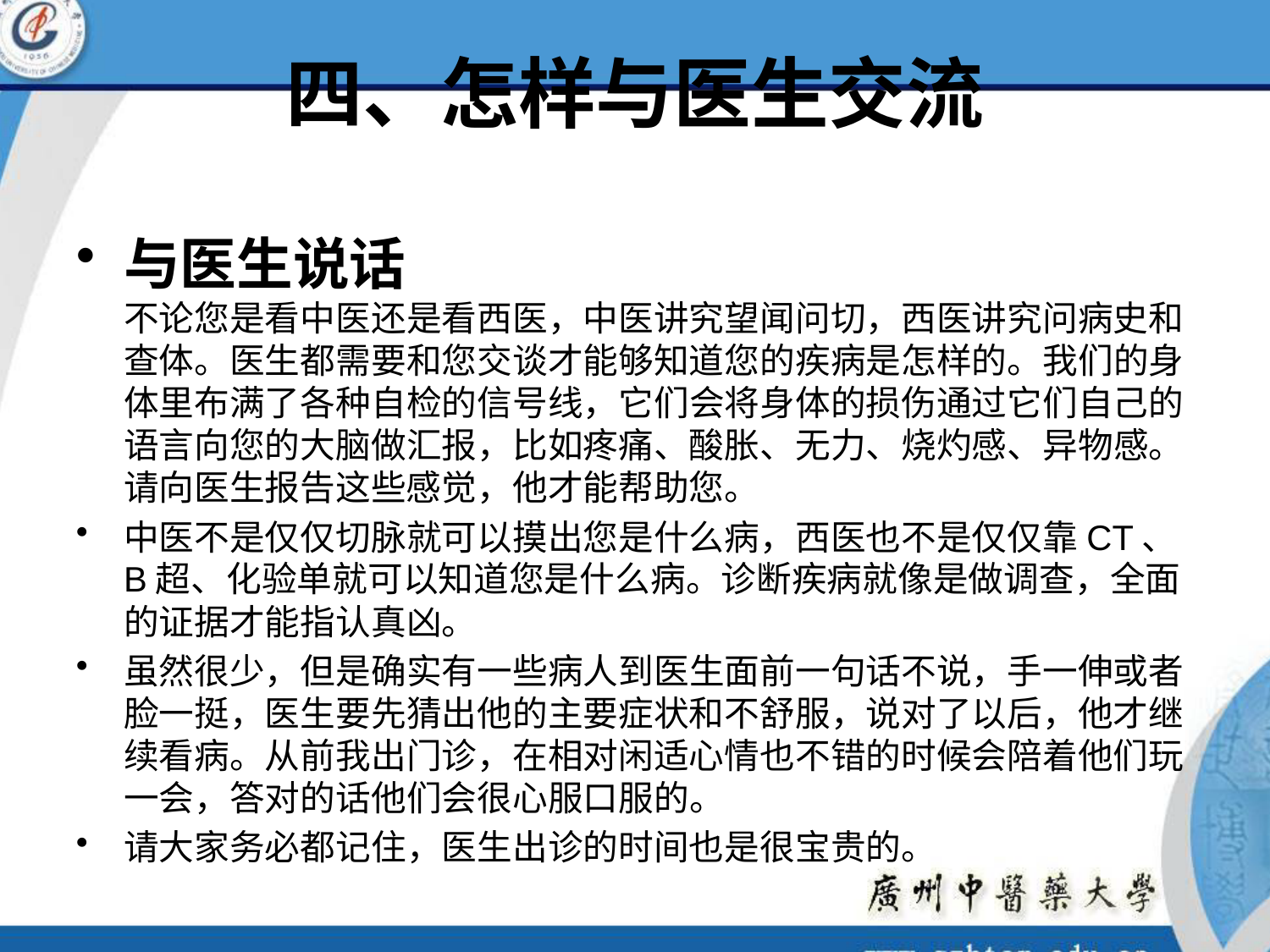

# 四、怎样与医生交流
与医生说话
不论您是看中医还是看西医，中医讲究望闻问切，西医讲究问病史和查体。医生都需要和您交谈才能够知道您的疾病是怎样的。我们的身体里布满了各种自检的信号线，它们会将身体的损伤通过它们自己的语言向您的大脑做汇报，比如疼痛、酸胀、无力、烧灼感、异物感。请向医生报告这些感觉，他才能帮助您。
中医不是仅仅切脉就可以摸出您是什么病，西医也不是仅仅靠CT、B超、化验单就可以知道您是什么病。诊断疾病就像是做调查，全面的证据才能指认真凶。
虽然很少，但是确实有一些病人到医生面前一句话不说，手一伸或者脸一挺，医生要先猜出他的主要症状和不舒服，说对了以后，他才继续看病。从前我出门诊，在相对闲适心情也不错的时候会陪着他们玩一会，答对的话他们会很心服口服的。
请大家务必都记住，医生出诊的时间也是很宝贵的。